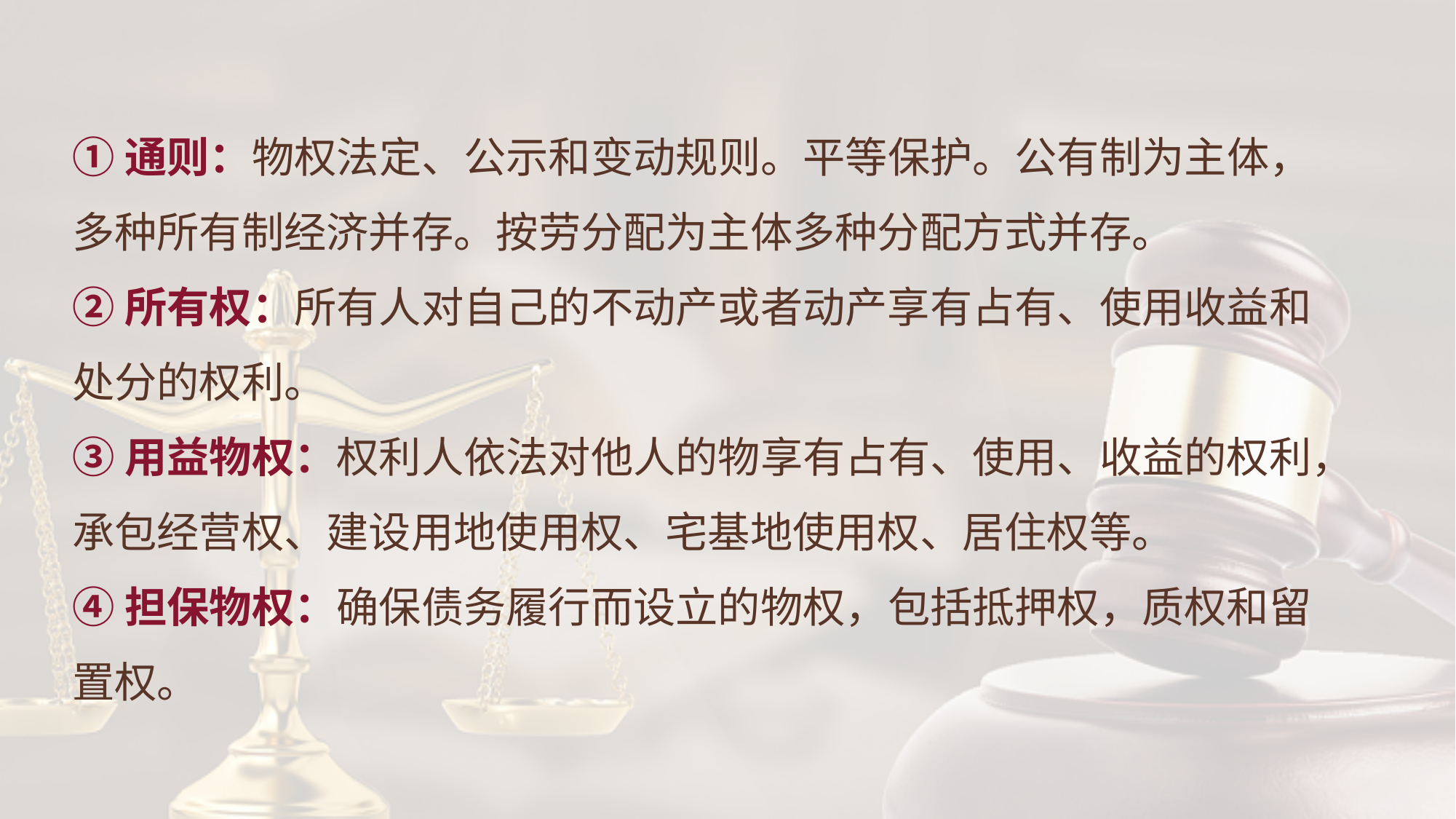

①通则：物权法定、公示和变动规则。平等保护。公有制为主体，多种所有制经济并存。按劳分配为主体多种分配方式并存。
②所有权：所有人对自己的不动产或者动产享有占有、使用收益和处分的权利。
③用益物权：权利人依法对他人的物享有占有、使用、收益的权利，承包经营权、建设用地使用权、宅基地使用权、居住权等。
④担保物权：确保债务履行而设立的物权，包括抵押权，质权和留置权。